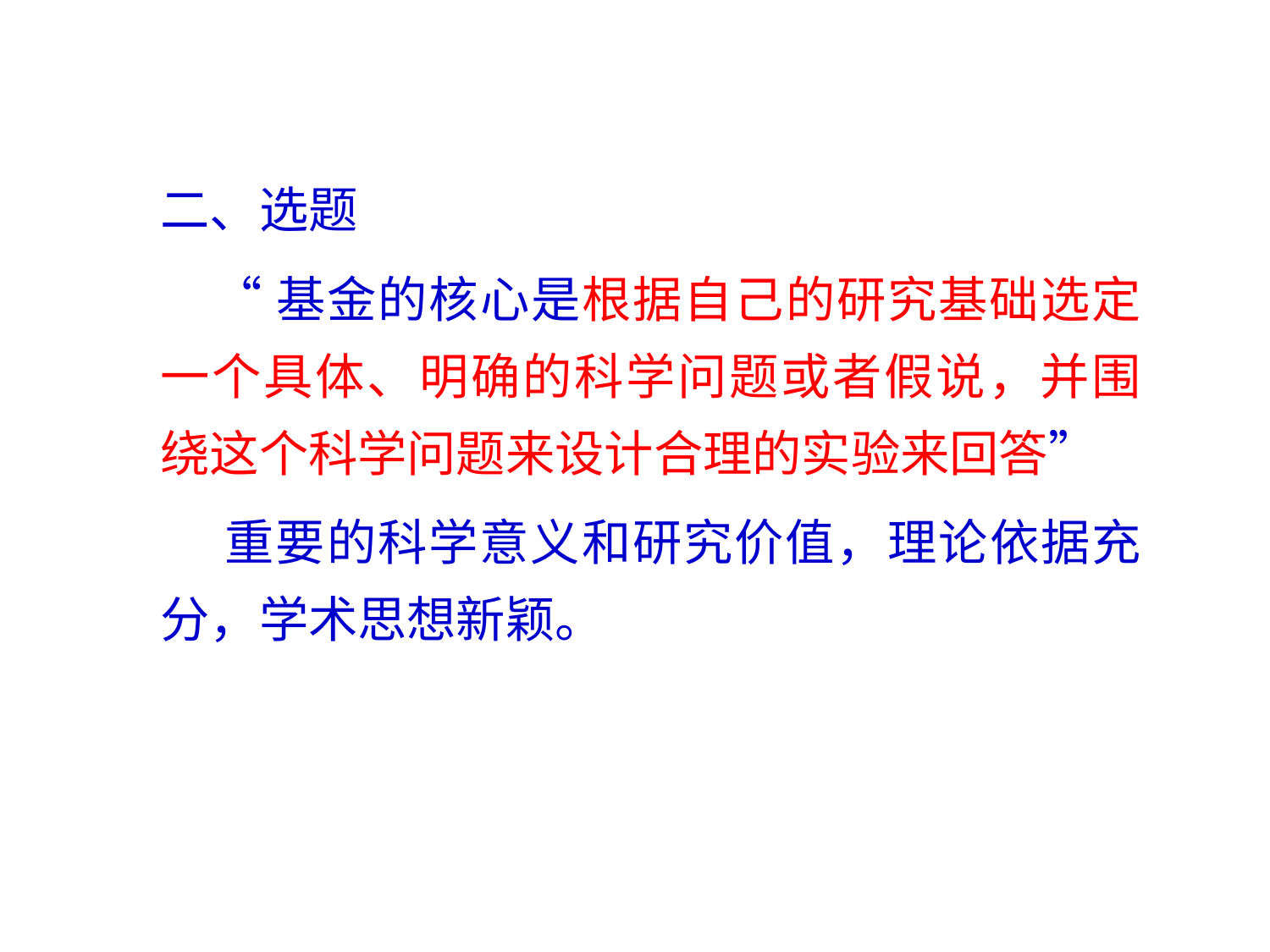

二、选题
    “基金的核心是根据自己的研究基础选定一个具体、明确的科学问题或者假说，并围绕这个科学问题来设计合理的实验来回答”
    重要的科学意义和研究价值，理论依据充分，学术思想新颖。